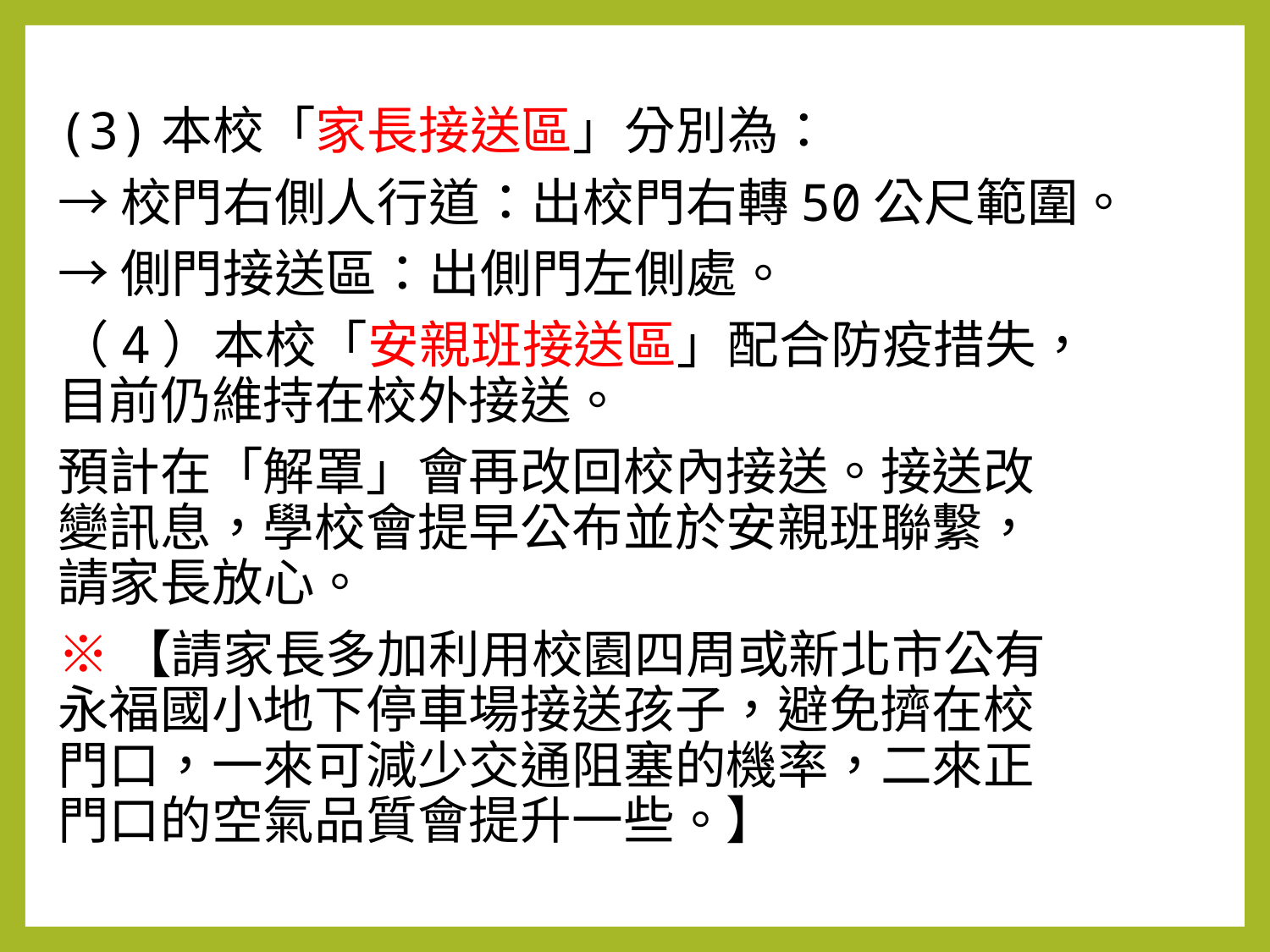

(3)本校「家長接送區」分別為：
→校門右側人行道：出校門右轉50公尺範圍。
→側門接送區：出側門左側處。
（4）本校「安親班接送區」配合防疫措失，目前仍維持在校外接送。
預計在「解罩」會再改回校內接送。接送改變訊息，學校會提早公布並於安親班聯繫，請家長放心。
※【請家長多加利用校園四周或新北市公有永福國小地下停車場接送孩子，避免擠在校門口，一來可減少交通阻塞的機率，二來正門口的空氣品質會提升一些。】